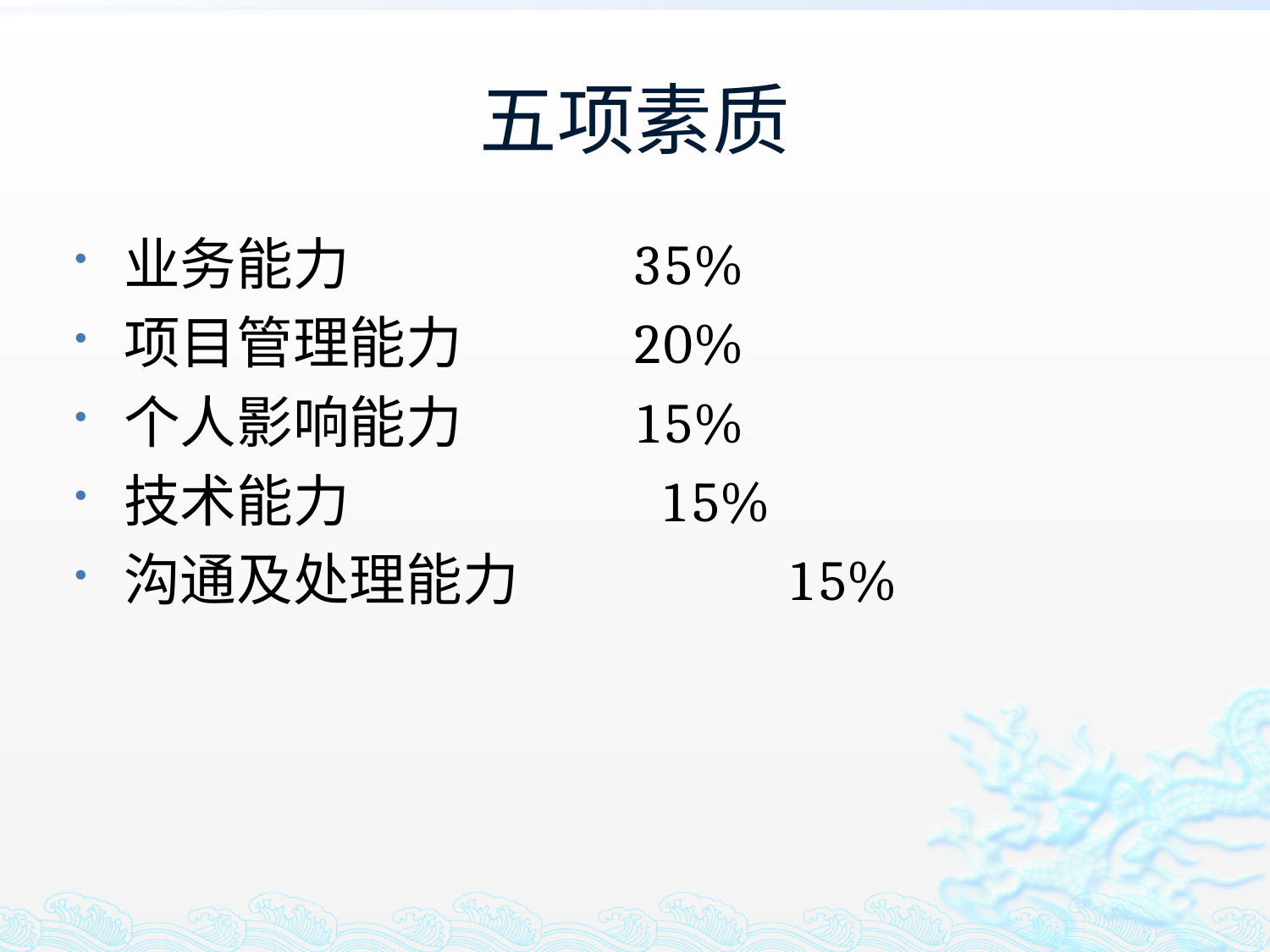

# 五项素质
业务能力			35%
项目管理能力		20%
个人影响能力		15%
技术能力			 15%
沟通及处理能力		 15%